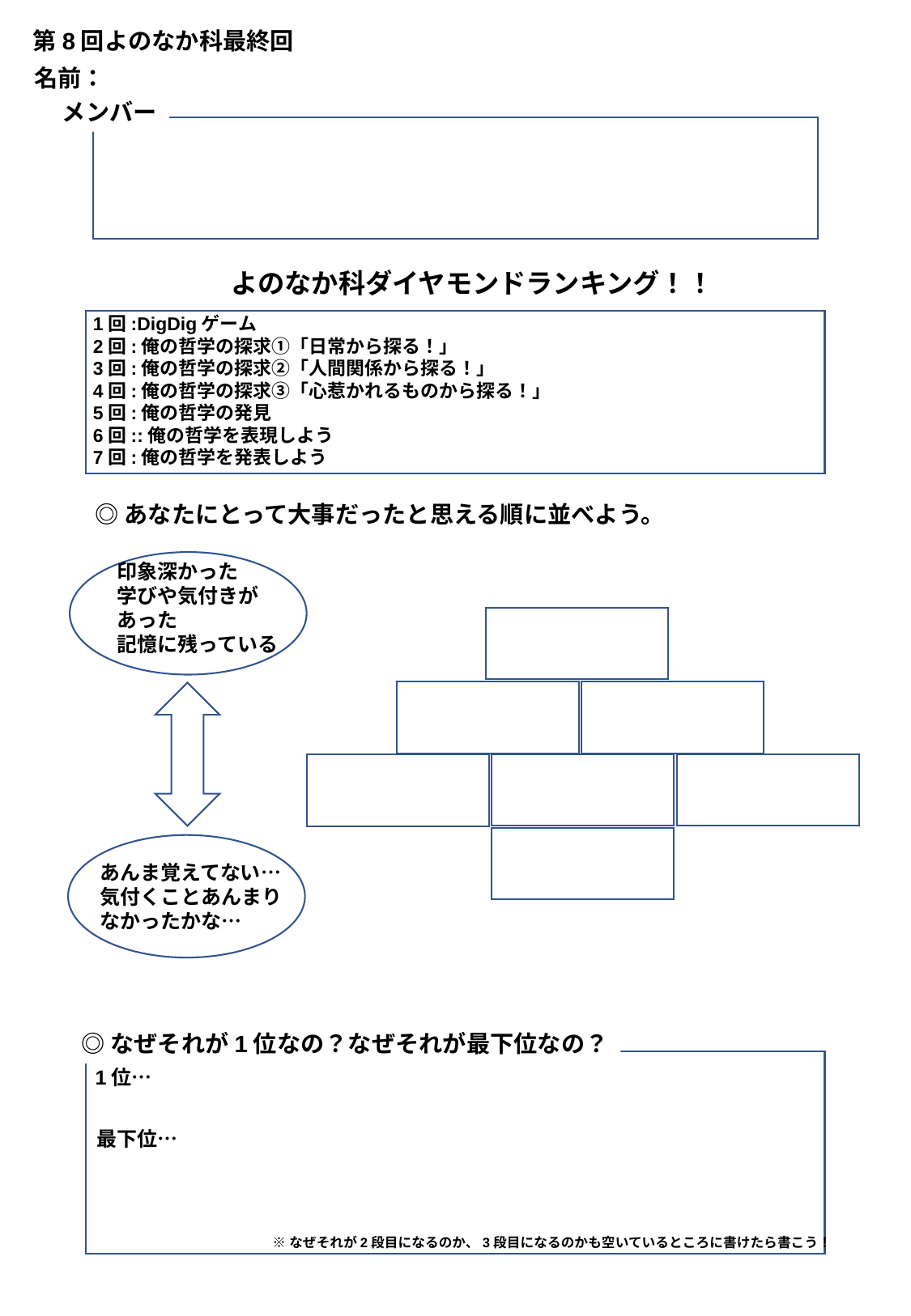

第8回よのなか科最終回
名前：
メンバー

よのなか科ダイヤモンドランキング！！
1回:DigDigゲーム
2回:俺の哲学の探求①「日常から探る！」
3回:俺の哲学の探求②「人間関係から探る！」
4回:俺の哲学の探求③「心惹かれるものから探る！」
5回:俺の哲学の発見
6回::俺の哲学を表現しよう
7回:俺の哲学を発表しよう

◎あなたにとって大事だったと思える順に並べよう。

印象深かった
学びや気付きが
あった
記憶に残っている

あんま覚えてない…
気付くことあんまり
なかったかな…
◎なぜそれが1位なの？なぜそれが最下位なの？

1位…
最下位…
※なぜそれが2段目になるのか、3段目になるのかも空いているところに書けたら書こう！